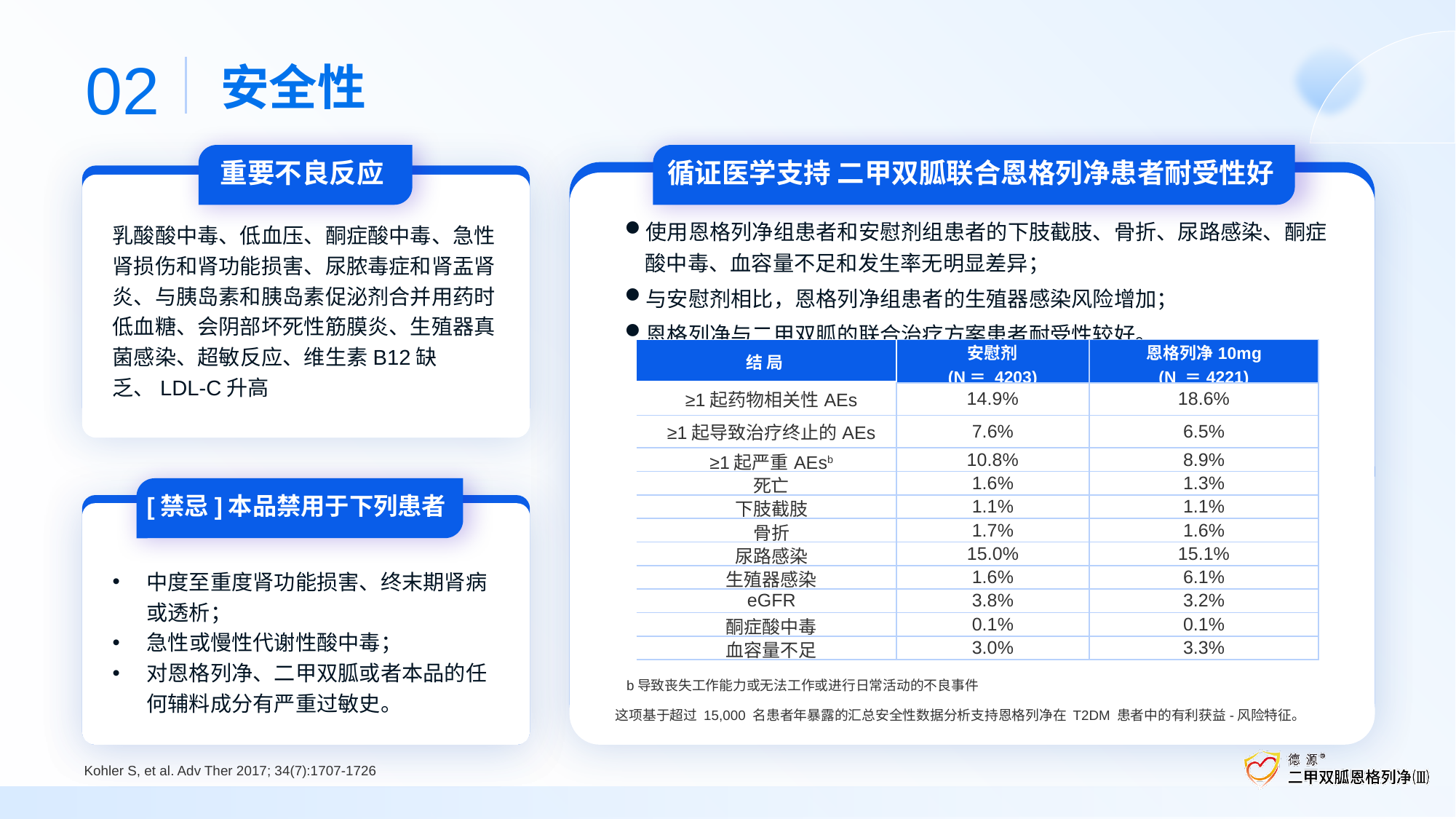

02
安全性
重要不良反应
循证医学支持 二甲双胍联合恩格列净患者耐受性好

乳酸酸中毒、低血压、酮症酸中毒、急性肾损伤和肾功能损害、尿脓毒症和肾盂肾炎、与胰岛素和胰岛素促泌剂合并用药时低血糖、会阴部坏死性筋膜炎、生殖器真菌感染、超敏反应、维生素B12缺乏、LDL-C升高
| 使用恩格列净组患者和安慰剂组患者的下肢截肢、骨折、尿路感染、酮症酸中毒、血容量不足和发生率无明显差异； 与安慰剂相比，恩格列净组患者的生殖器感染风险增加； 恩格列净与二甲双胍的联合治疗方案患者耐受性较好。 |
| --- |
| 结 局 | 安慰剂 (N＝ 4203) | 恩格列净10mg (N ＝4221) |
| --- | --- | --- |
| ≥1起药物相关性AEs | 14.9% | 18.6% |
| ≥1起导致治疗终止的AEs | 7.6% | 6.5% |
| ≥1起严重AEsb | 10.8% | 8.9% |
| 死亡 | 1.6% | 1.3% |
| 下肢截肢 | 1.1% | 1.1% |
| 骨折 | 1.7% | 1.6% |
| 尿路感染 | 15.0% | 15.1% |
| 生殖器感染 | 1.6% | 6.1% |
| eGFR | 3.8% | 3.2% |
| 酮症酸中毒 | 0.1% | 0.1% |
| 血容量不足 | 3.0% | 3.3% |
[禁忌]本品禁用于下列患者

中度至重度肾功能损害、终末期肾病或透析；
急性或慢性代谢性酸中毒；
对恩格列净、二甲双胍或者本品的任何辅料成分有严重过敏史。
b导致丧失工作能力或无法工作或进行日常活动的不良事件
这项基于超过 15,000 名患者年暴露的汇总安全性数据分析支持恩格列净在 T2DM 患者中的有利获益-风险特征。
 Kohler S, et al. Adv Ther 2017; 34(7):1707-1726